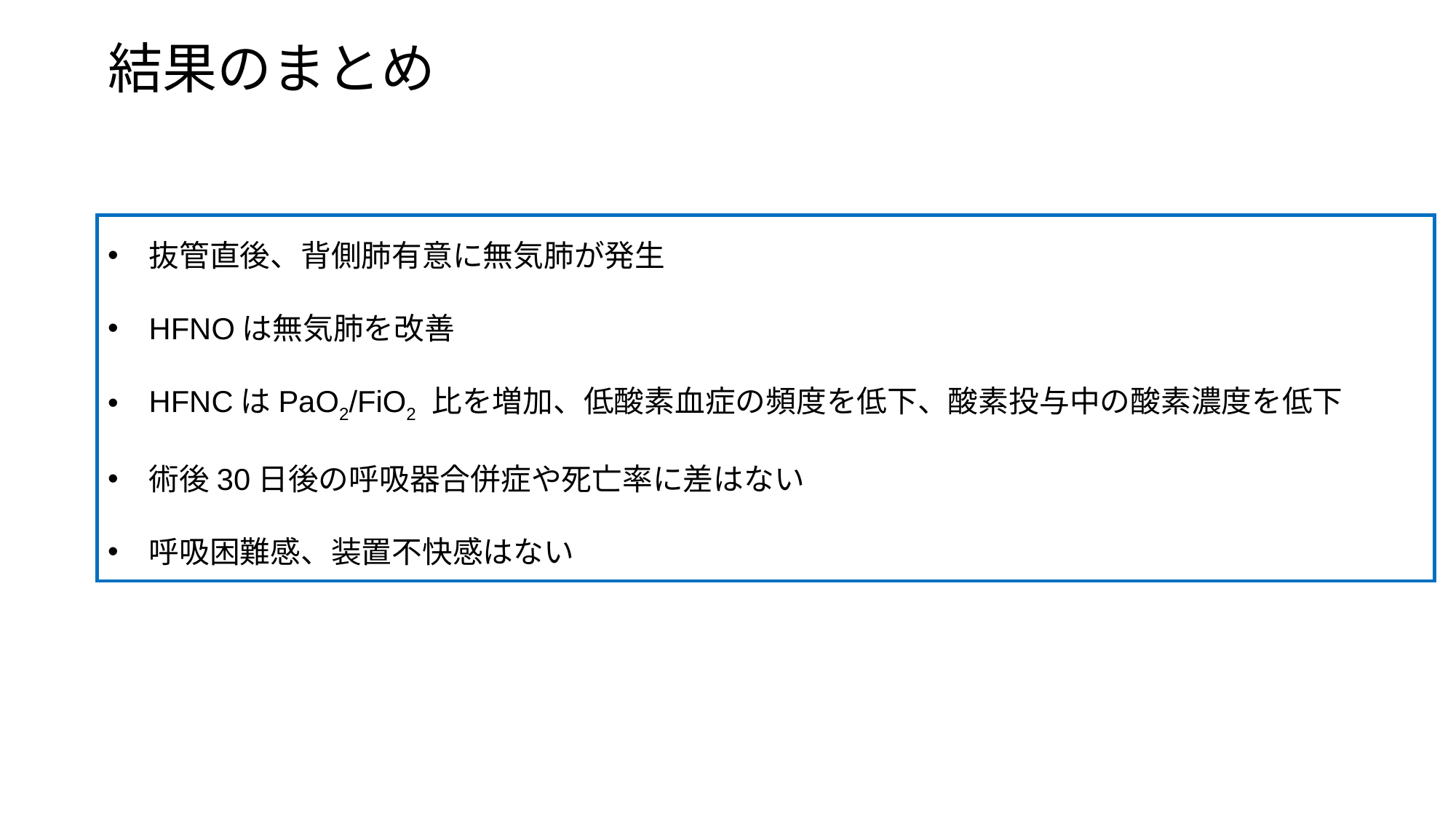

結果のまとめ

抜管直後、背側肺有意に無気肺が発生

HFNOは無気肺を改善

HFNCはPaO2/FiO2 比を増加、低酸素血症の頻度を低下、酸素投与中の酸素濃度を低下

術後30日後の呼吸器合併症や死亡率に差はない

呼吸困難感、装置不快感はない